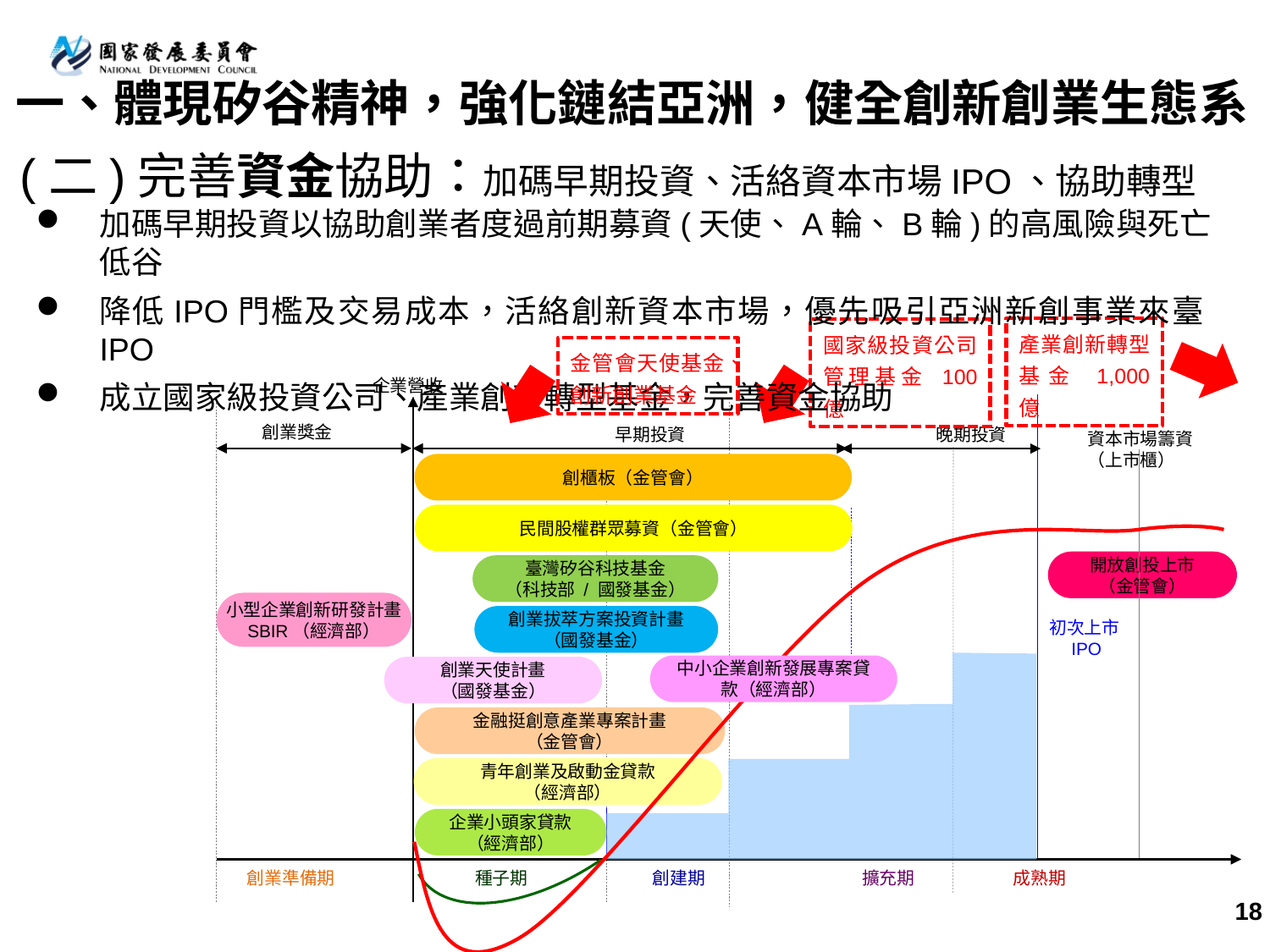

# 一、體現矽谷精神，強化鏈結亞洲，健全創新創業生態系
(二)完善資金協助：加碼早期投資、活絡資本市場IPO、協助轉型
加碼早期投資以協助創業者度過前期募資(天使、A輪、B輪)的高風險與死亡低谷
降低IPO門檻及交易成本，活絡創新資本市場，優先吸引亞洲新創事業來臺IPO
成立國家級投資公司、產業創新轉型基金，完善資金協助
產業創新轉型基金 1,000 億
國家級投資公司管理基金 100 億

金管會天使基金、創新創業基金

企業營收
創業獎金
早期投資
晚期投資
資本市場籌資
（上市櫃）
創櫃板（金管會）
民間股權群眾募資（金管會）

開放創投上市
（金管會）
臺灣矽谷科技基金
（科技部 / 國發基金）
小型企業創新研發計畫 SBIR（經濟部）
創業拔萃方案投資計畫
（國發基金）
初次上市IPO

中小企業創新發展專案貸款（經濟部）
創業天使計畫
（國發基金）

金融挺創意產業專案計畫
（金管會）
青年創業及啟動金貸款
（經濟部）
企業小頭家貸款
（經濟部）
成熟期
創業準備期
種子期
創建期
擴充期
18